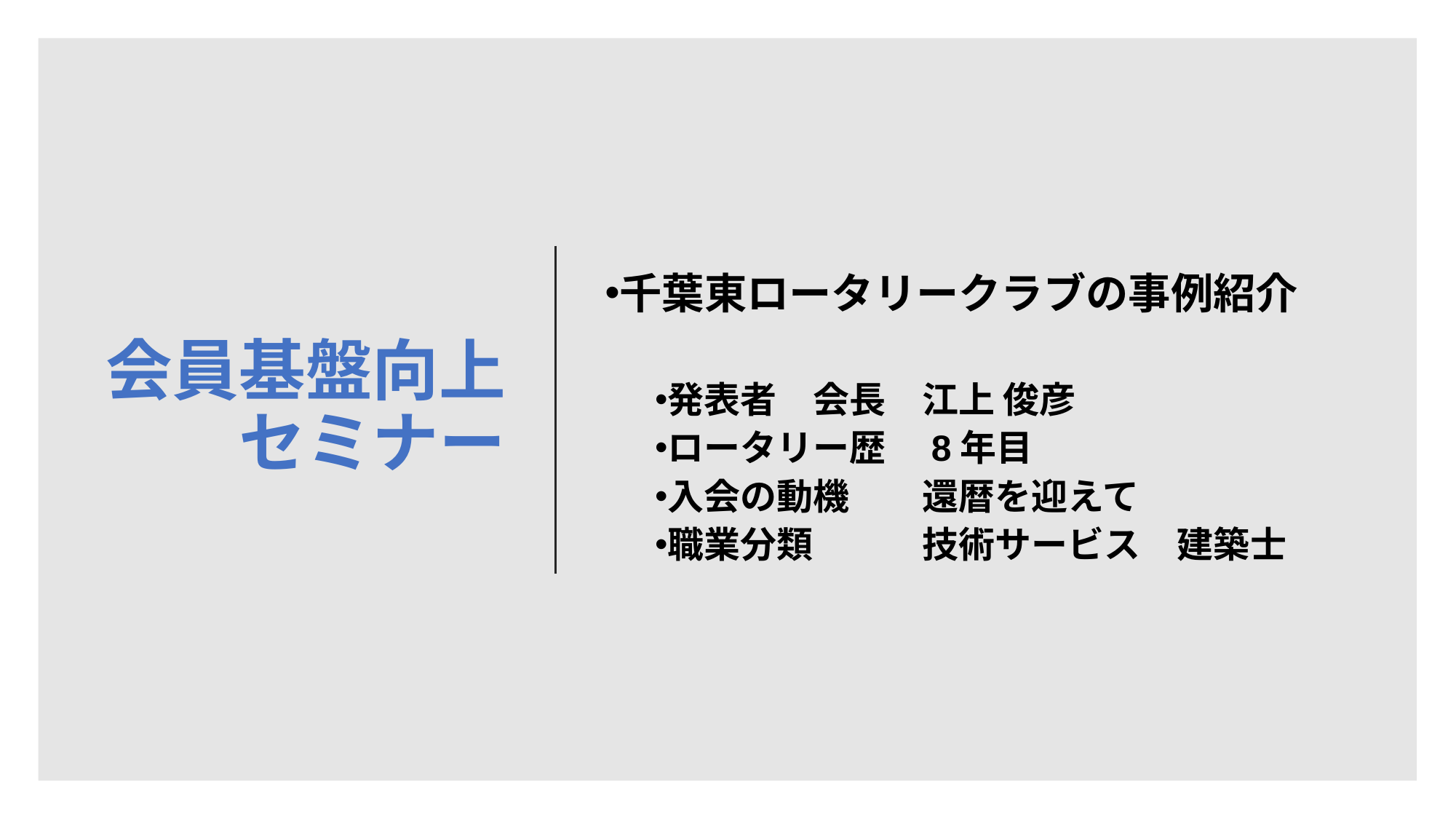

# 会員基盤向上セミナー
千葉東ロータリークラブの事例紹介
発表者　会長　江上 俊彦
ロータリー歴　8年目
入会の動機　　還暦を迎えて
職業分類　　　技術サービス　建築士